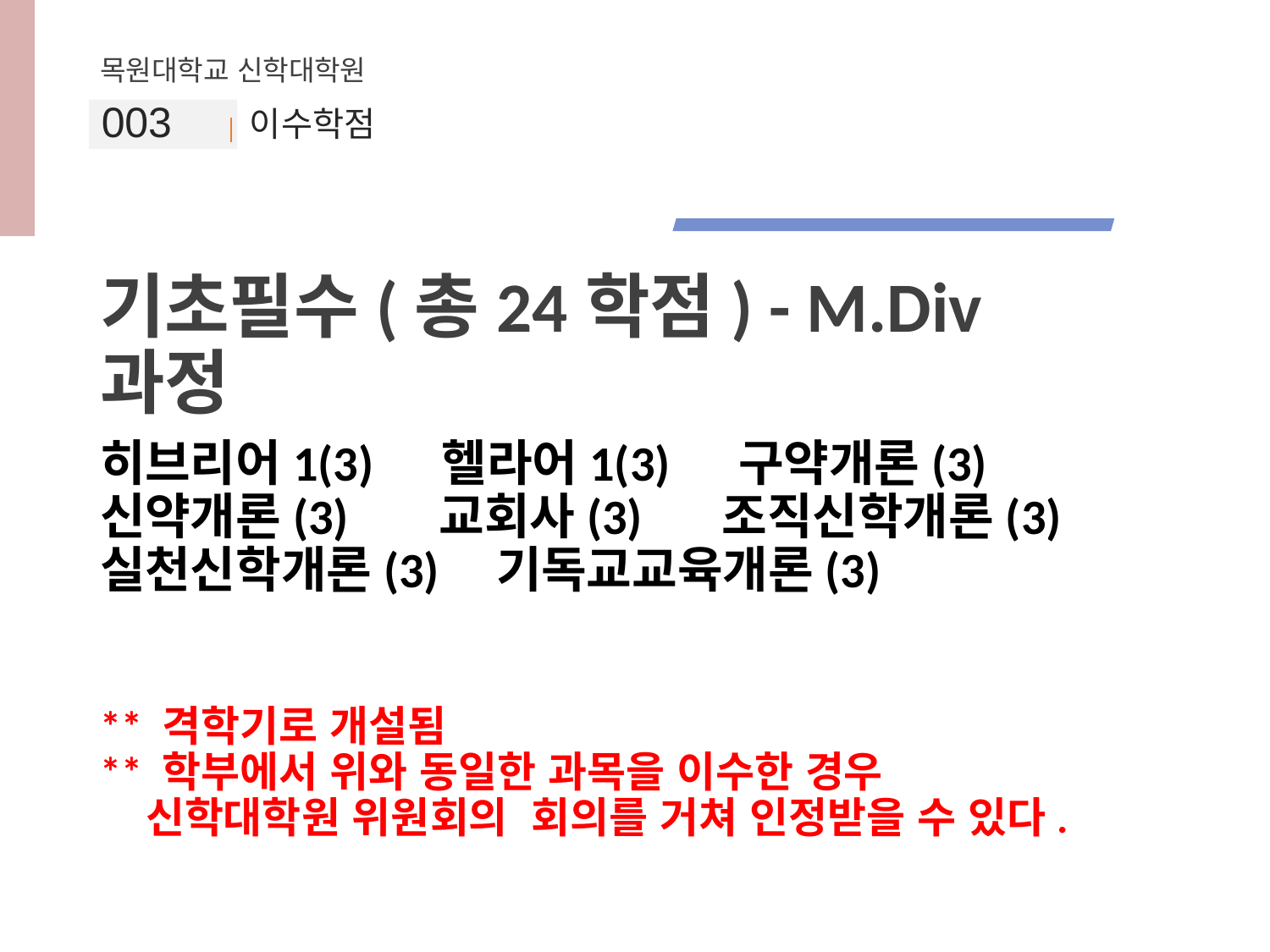

목원대학교 신학대학원
003
이수학점
기초필수(총24학점) - M.Div과정

히브리어1(3)     헬라어1(3)     구약개론(3)
신약개론(3)       교회사(3)      조직신학개론(3)
실천신학개론(3)    기독교교육개론(3)

** 격학기로 개설됨
** 학부에서 위와 동일한 과목을 이수한 경우
   신학대학원 위원회의  회의를 거쳐 인정받을 수 있다.